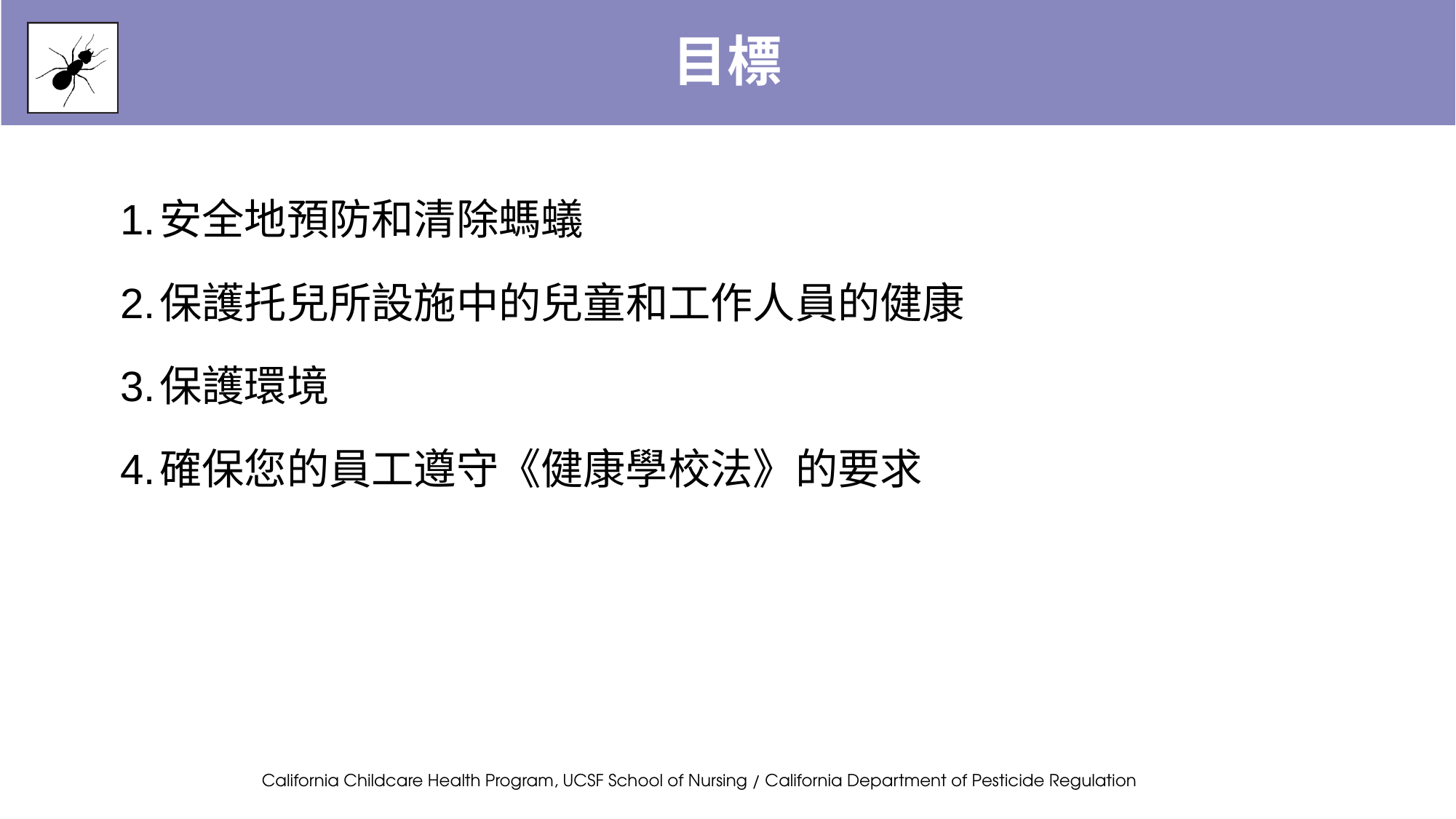

目標
安全地預防和清除螞蟻
保護托兒所設施中的兒童和工作人員的健康
保護環境
確保您的員工遵守《健康學校法》的要求